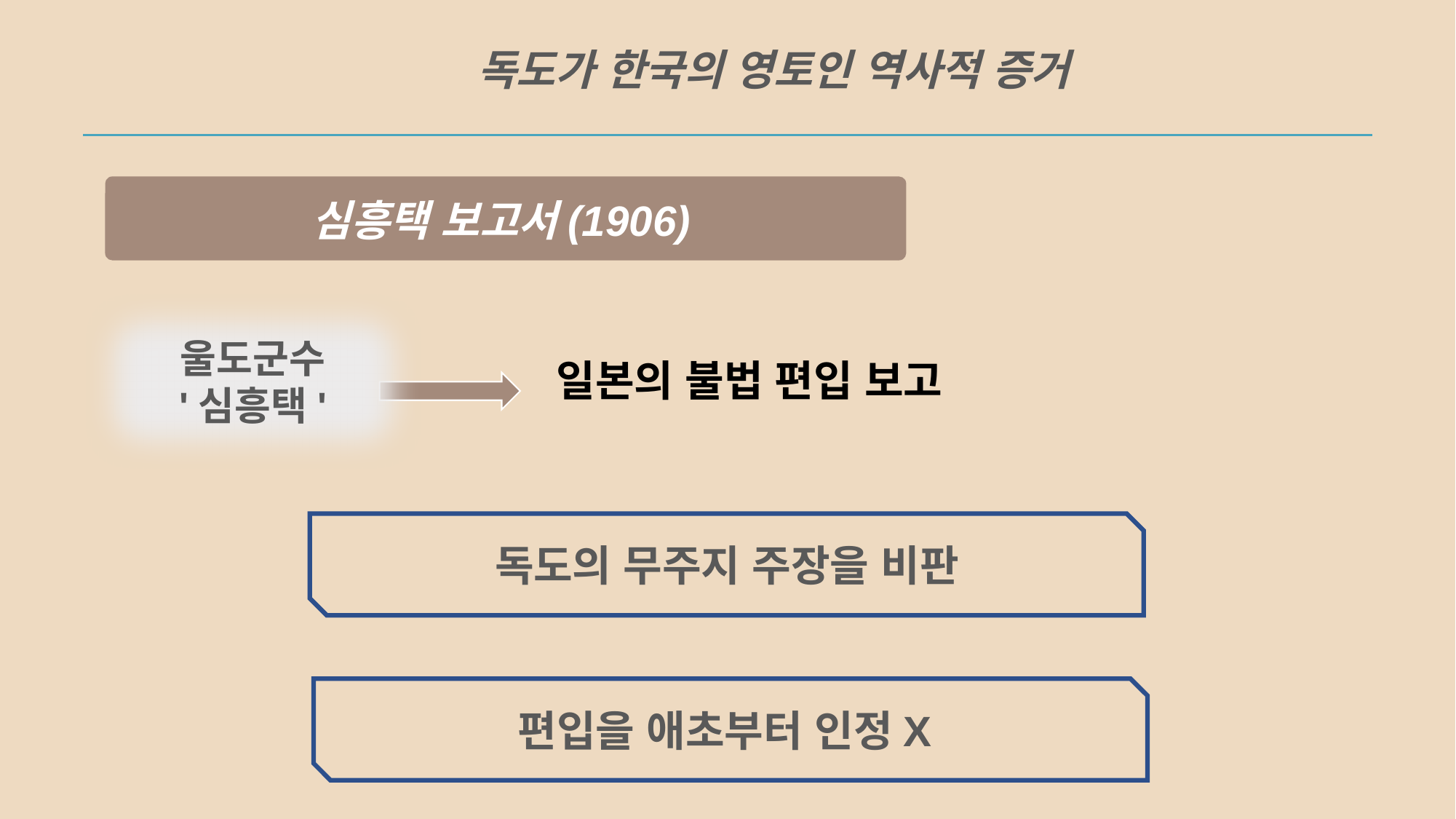

독도가 한국의 영토인 역사적 증거

심흥택 보고서(1906)
울도군수
'심흥택'

일본의 불법 편입 보고

독도의 무주지 주장을 비판
편입을 애초부터 인정X